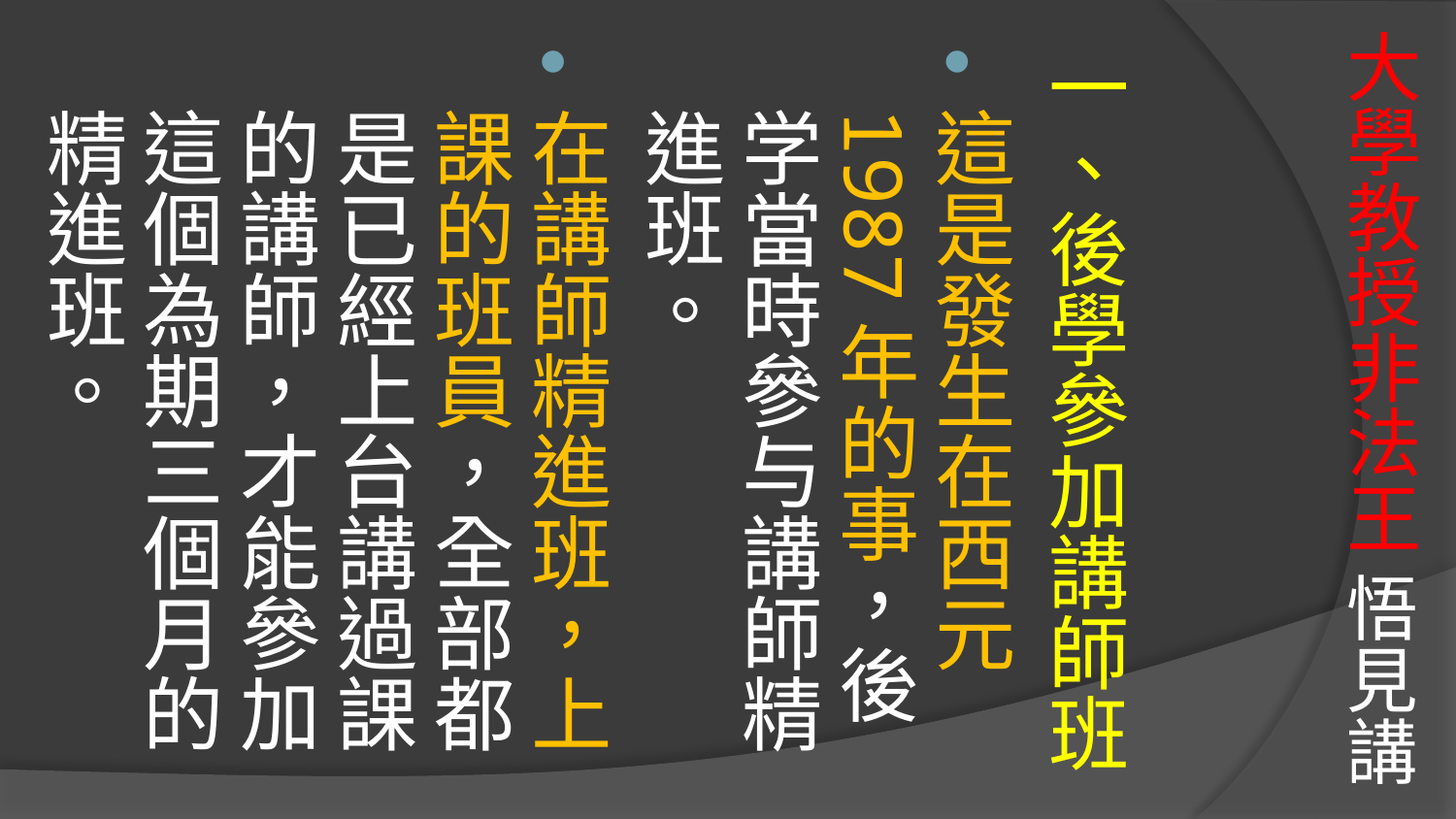

# 大學教授非法王 悟見講
一、後學參加講師班
這是發生在西元1987年的事，後学當時參与講師精進班。
在講師精進班，上課的班員，全部都是已經上台講過課的講師，才能參加這個為期三個月的精進班。